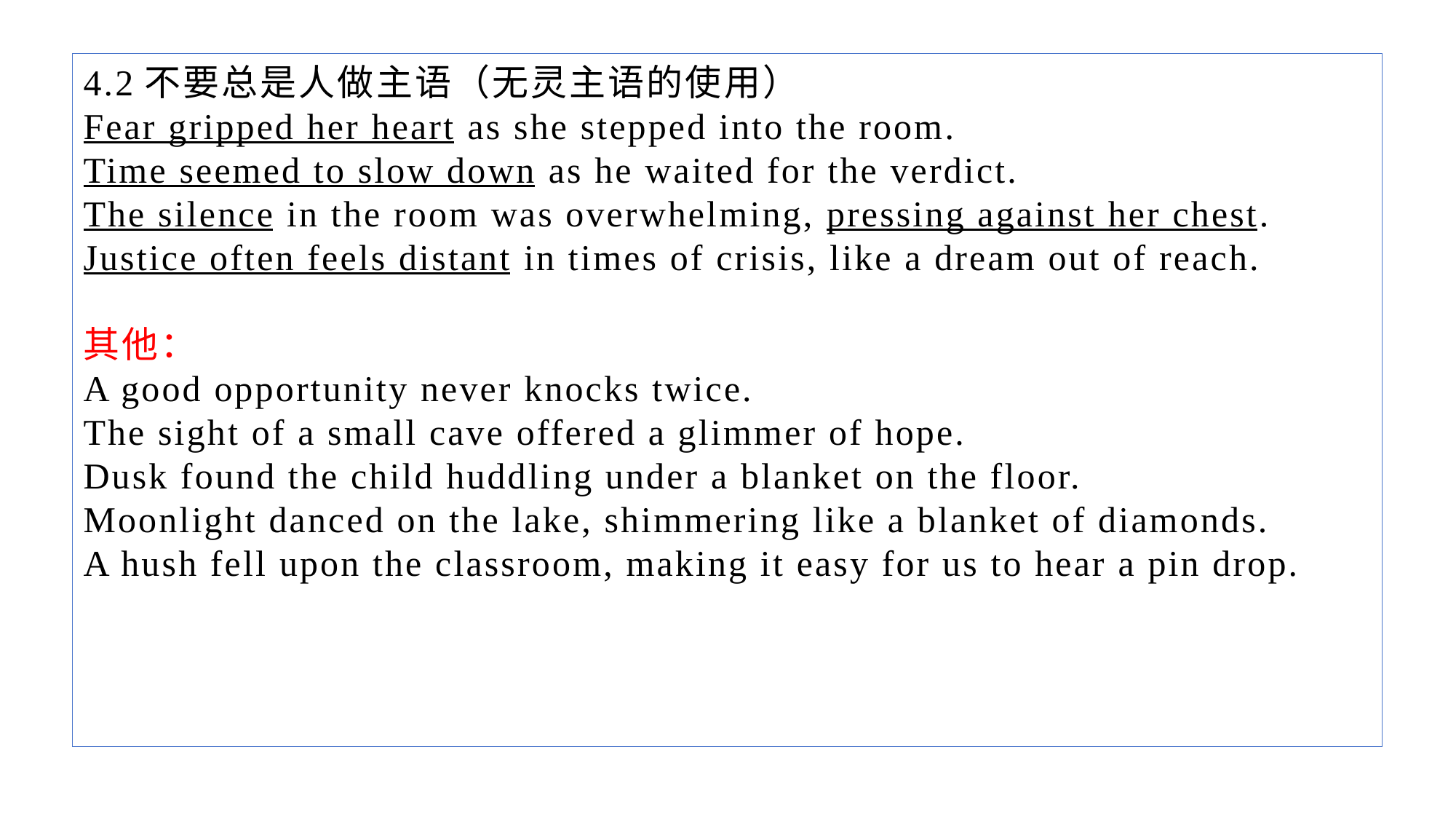

4.2不要总是人做主语（无灵主语的使用）
Fear gripped her heart as she stepped into the room.
Time seemed to slow down as he waited for the verdict.
The silence in the room was overwhelming, pressing against her chest.
Justice often feels distant in times of crisis, like a dream out of reach.

其他：
A good opportunity never knocks twice.
The sight of a small cave offered a glimmer of hope.
Dusk found the child huddling under a blanket on the floor.
Moonlight danced on the lake, shimmering like a blanket of diamonds.
A hush fell upon the classroom, making it easy for us to hear a pin drop.